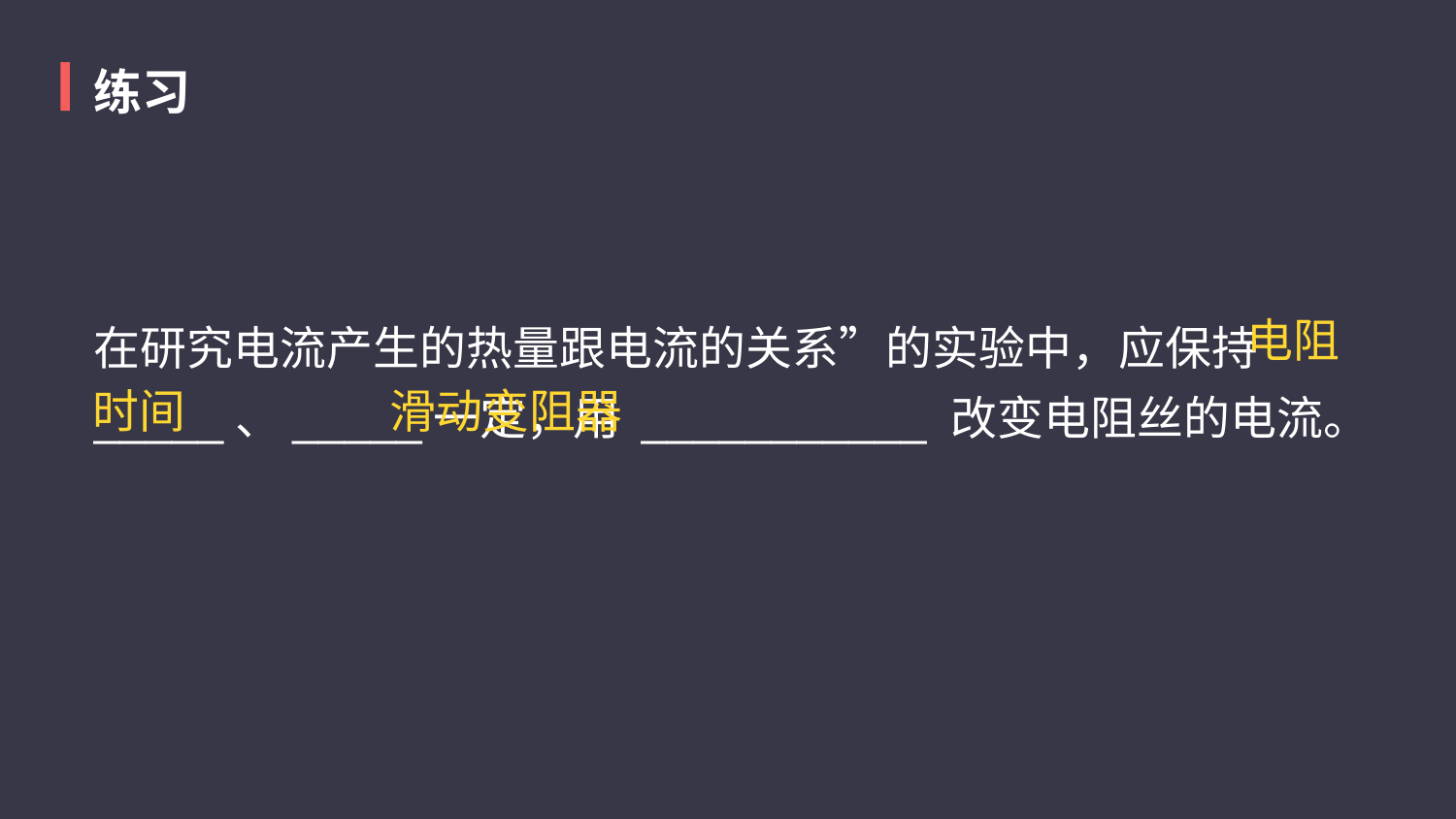

练习

电阻
在研究电流产生的热量跟电流的关系”的实验中，应保持  _____、_____一定，用 ___________ 改变电阻丝的电流。
时间
滑动变阻器